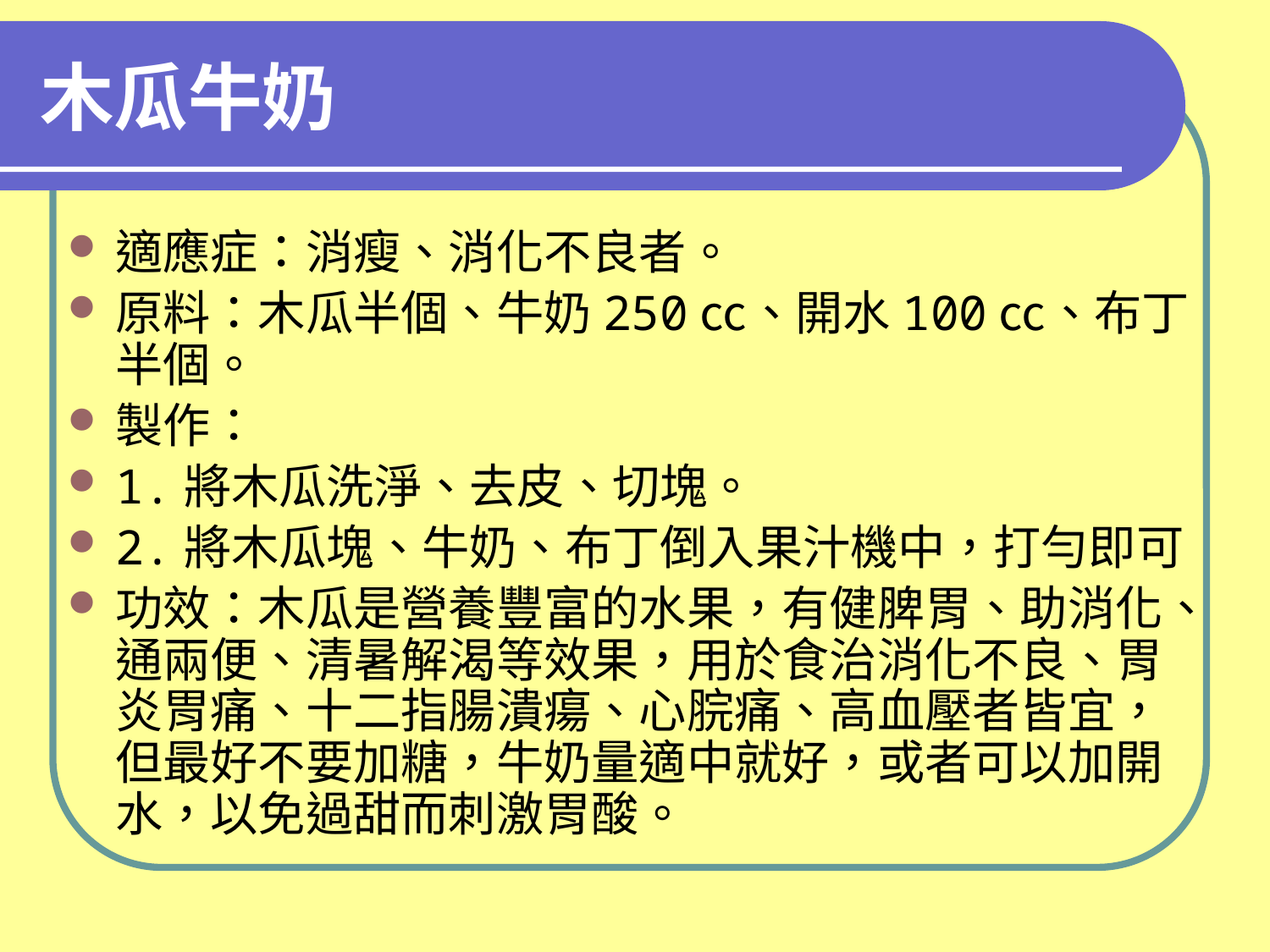

# 木瓜牛奶
適應症：消瘦、消化不良者。
原料：木瓜半個、牛奶250㏄、開水100㏄、布丁半個。
製作：
1.將木瓜洗淨、去皮、切塊。
2.將木瓜塊、牛奶、布丁倒入果汁機中，打勻即可
功效：木瓜是營養豐富的水果，有健脾胃、助消化、通兩便、清暑解渴等效果，用於食治消化不良、胃炎胃痛、十二指腸潰瘍、心脘痛、高血壓者皆宜，但最好不要加糖，牛奶量適中就好，或者可以加開水，以免過甜而刺激胃酸。